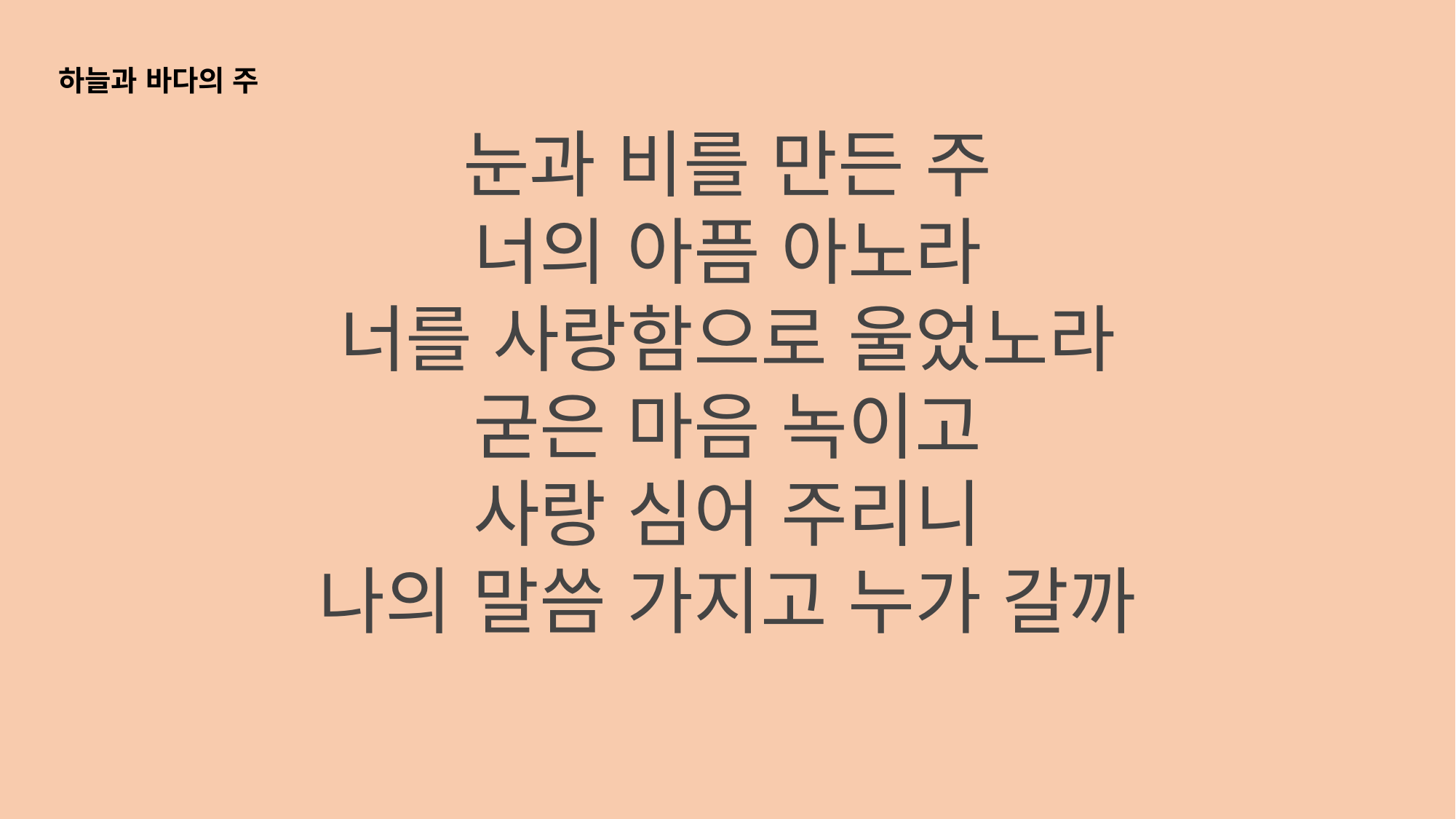

하늘과 바다의 주
눈과 비를 만든 주
너의 아픔 아노라
너를 사랑함으로 울었노라
굳은 마음 녹이고
사랑 심어 주리니
나의 말씀 가지고 누가 갈까